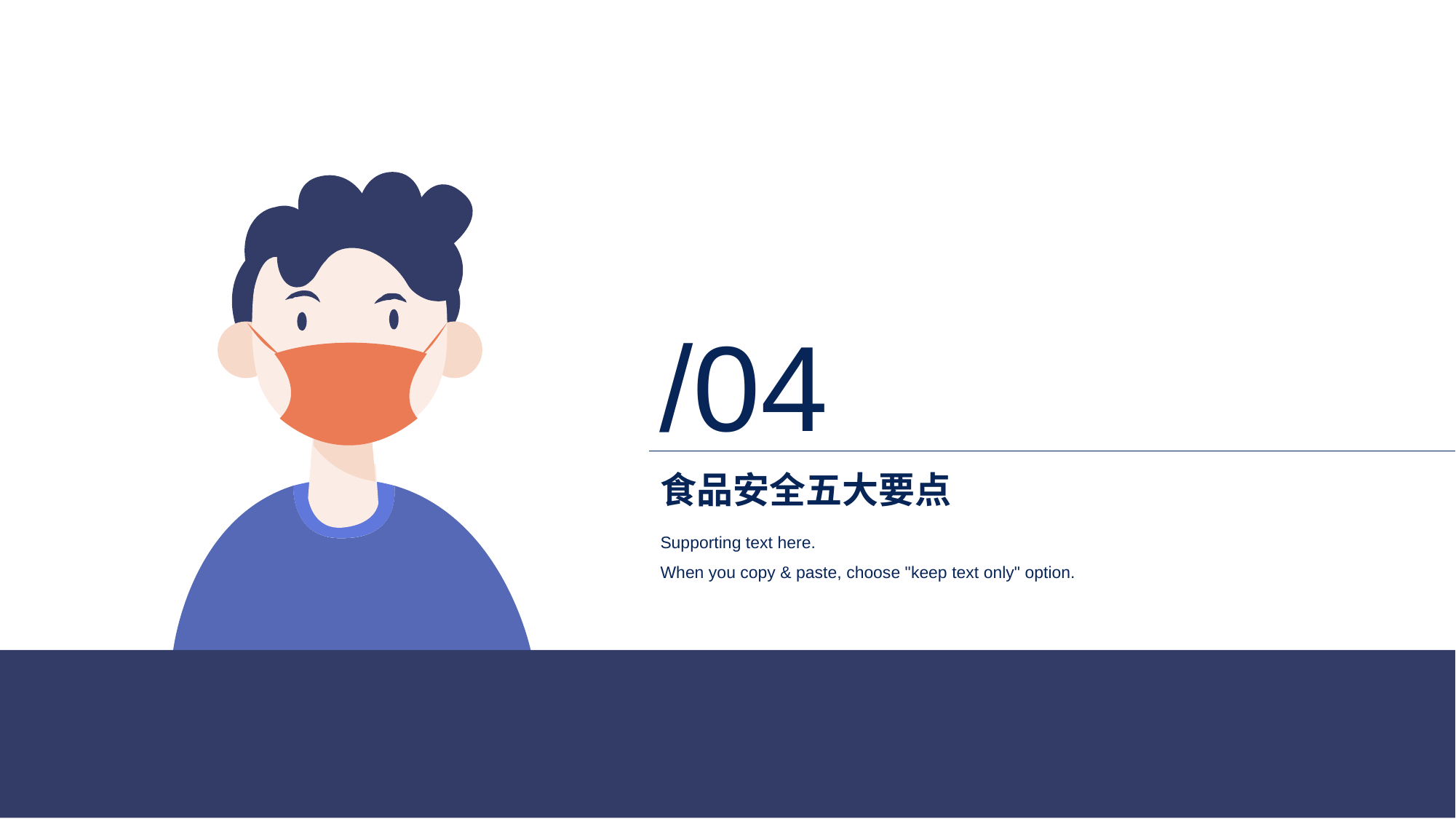

/04
# 食品安全五大要点
Supporting text here.
When you copy & paste, choose "keep text only" option.